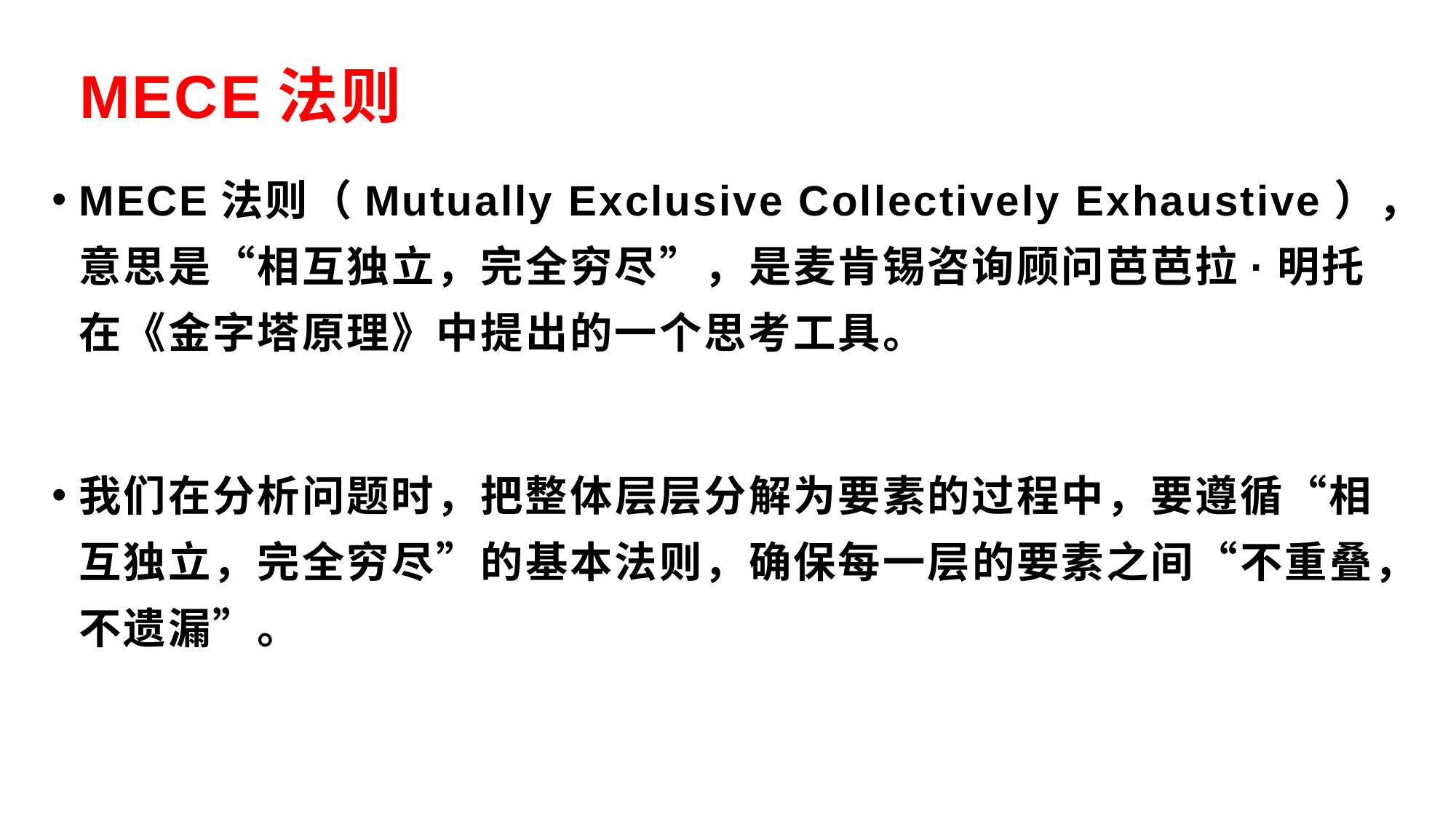

# MECE法则
MECE法则（Mutually Exclusive Collectively Exhaustive），意思是“相互独立，完全穷尽”，是麦肯锡咨询顾问芭芭拉·明托在《金字塔原理》中提出的一个思考工具。

我们在分析问题时，把整体层层分解为要素的过程中，要遵循“相互独立，完全穷尽”的基本法则，确保每一层的要素之间“不重叠，不遗漏”。